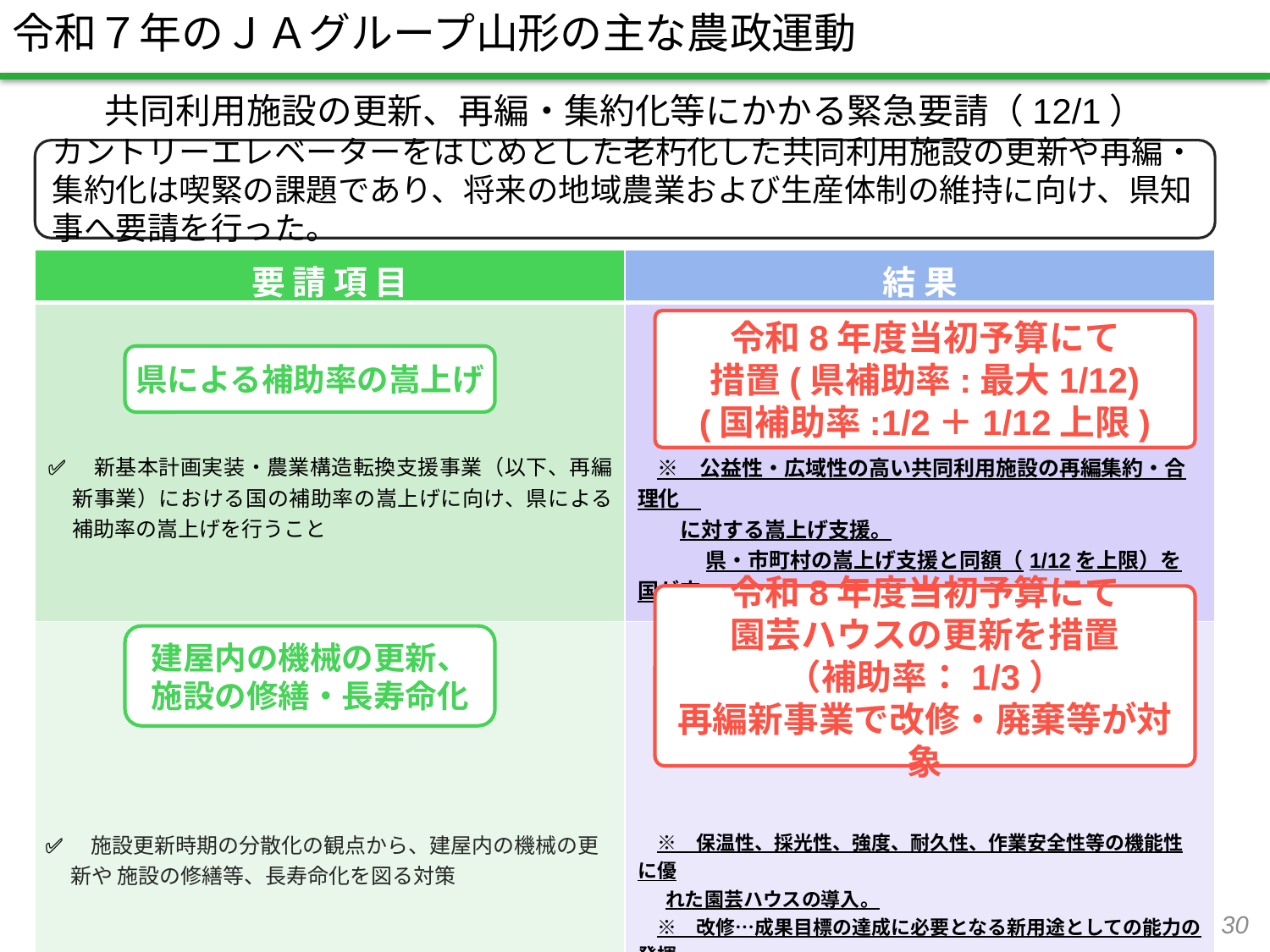

令和７年のＪＡグループ山形の主な農政運動
共同利用施設の更新、再編・集約化等にかかる緊急要請（12/1）
カントリーエレベーターをはじめとした老朽化した共同利用施設の更新や再編・集約化は喫緊の課題であり、将来の地域農業および生産体制の維持に向け、県知事へ要請を行った。
| 要 請 項 目 | 結 果 |
| --- | --- |
| ✅　新基本計画実装・農業構造転換支援事業（以下、再編新事業）における国の補助率の嵩上げに向け、県による補助率の嵩上げを行うこと | ※　公益性・広域性の高い共同利用施設の再編集約・合理化　 　　に対する嵩上げ支援。 　　　 県・市町村の嵩上げ支援と同額（1/12を上限）を国が支 　　援。 |
| ✅　施設更新時期の分散化の観点から、建屋内の機械の更新や 施設の修繕等、長寿命化を図る対策 | ※　保温性、採光性、強度、耐久性、作業安全性等の機能性に優 れた園芸ハウスの導入。 　※　改修…成果目標の達成に必要となる新用途としての能力の発揮 　　 又は増強のための設備導入と一体的に行う施設の改修（耐震化　 　　 工事及び改修する中古施設（土地は含めない）の取得を含む）。 　※　廃棄等…事業に伴い発生する既存施設の解体、撤去、廃棄及 　　 びこれらに伴う整地。杭や基礎、外構部分を含む。 |
令和8年度当初予算にて
措置(県補助率:最大1/12)
(国補助率:1/2＋1/12上限)
県による補助率の嵩上げ
令和8年度当初予算にて
園芸ハウスの更新を措置
（補助率：1/3）
再編新事業で改修・廃棄等が対象
建屋内の機械の更新、
施設の修繕・長寿命化
30